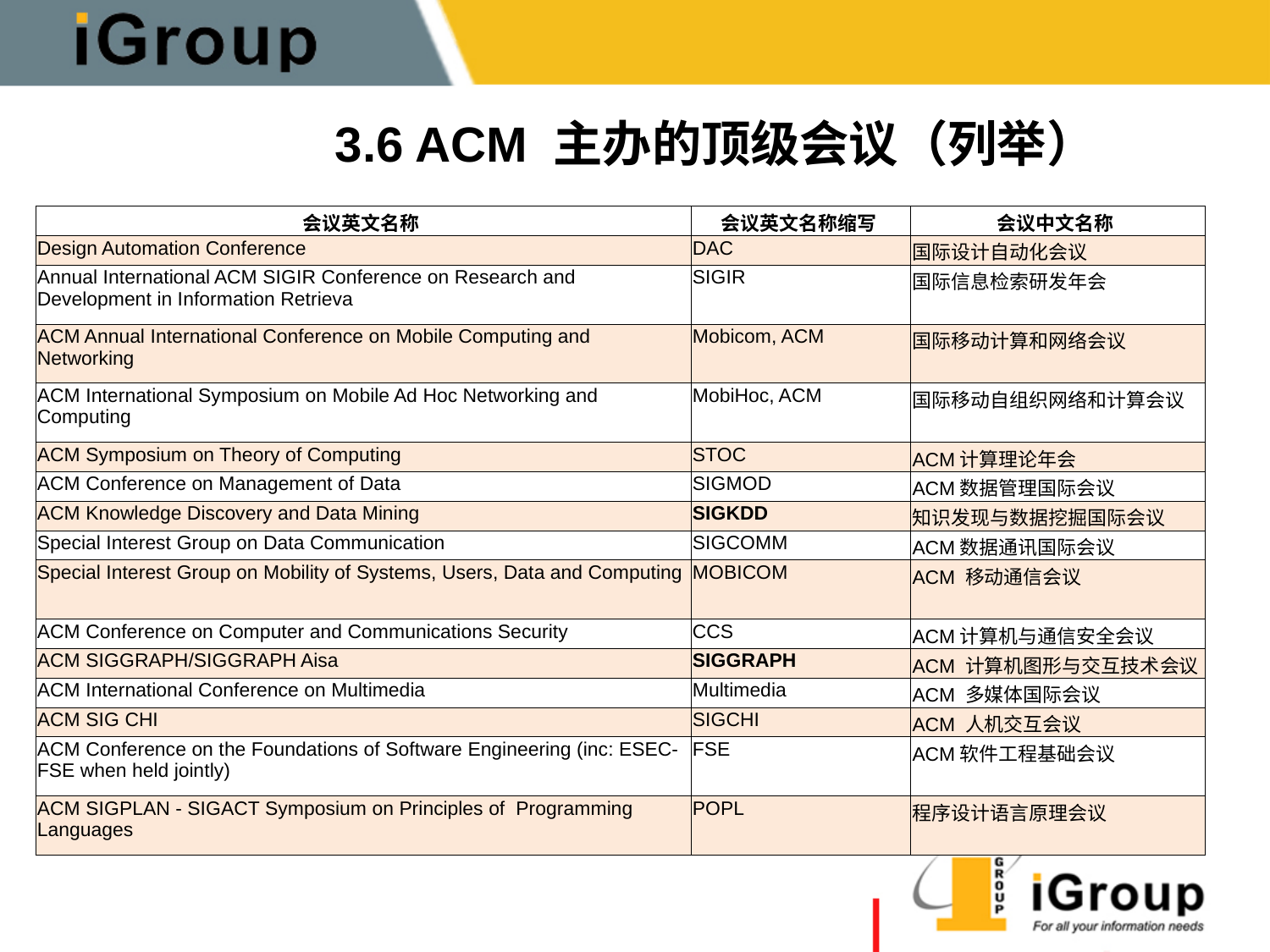

3.6 ACM 主办的顶级会议（列举）
| 会议英文名称 | 会议英文名称缩写 | 会议中文名称 |
| --- | --- | --- |
| Design Automation Conference | DAC | 国际设计自动化会议 |
| Annual International ACM SIGIR Conference on Research and Development in Information Retrieva | SIGIR | 国际信息检索研发年会 |
| ACM Annual International Conference on Mobile Computing and Networking | Mobicom, ACM | 国际移动计算和网络会议 |
| ACM International Symposium on Mobile Ad Hoc Networking and Computing | MobiHoc, ACM | 国际移动自组织网络和计算会议 |
| ACM Symposium on Theory of Computing | STOC | ACM计算理论年会 |
| ACM Conference on Management of Data | SIGMOD | ACM数据管理国际会议 |
| ACM Knowledge Discovery and Data Mining | SIGKDD | 知识发现与数据挖掘国际会议 |
| Special Interest Group on Data Communication | SIGCOMM | ACM数据通讯国际会议 |
| Special Interest Group on Mobility of Systems, Users, Data and Computing | MOBICOM | ACM 移动通信会议 |
| ACM Conference on Computer and Communications Security | CCS | ACM计算机与通信安全会议 |
| ACM SIGGRAPH/SIGGRAPH Aisa | SIGGRAPH | ACM 计算机图形与交互技术会议 |
| ACM International Conference on Multimedia | Multimedia | ACM 多媒体国际会议 |
| ACM SIG CHI | SIGCHI | ACM 人机交互会议 |
| ACM Conference on the Foundations of Software Engineering (inc: ESEC-FSE when held jointly) | FSE | ACM软件工程基础会议 |
| ACM SIGPLAN - SIGACT Symposium on Principles of Programming Languages | POPL | 程序设计语言原理会议 |